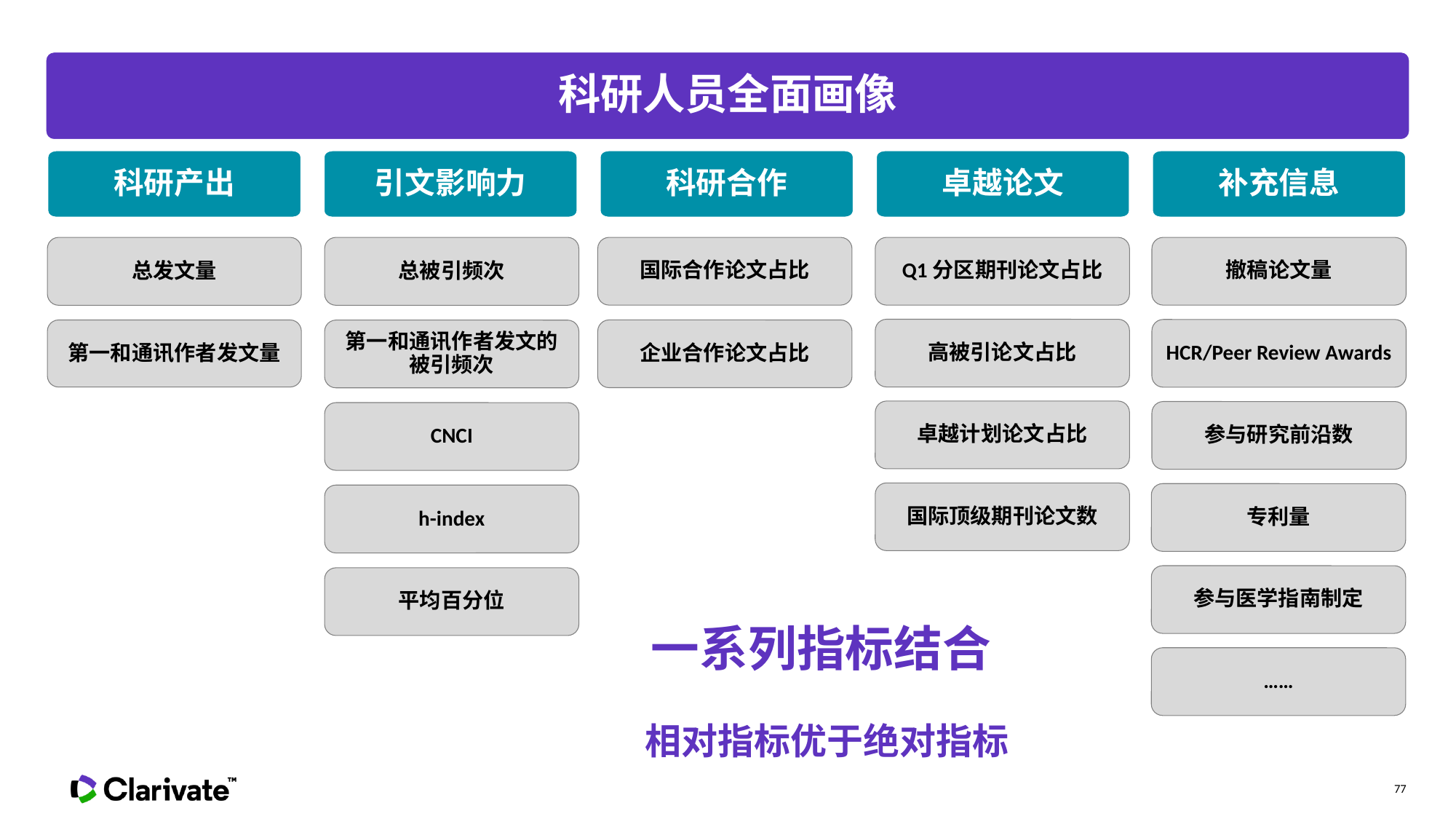

科研人员全面画像
科研产出
引文影响力
科研合作
卓越论文
补充信息
总发文量
总被引频次
国际合作论文占比
Q1分区期刊论文占比
撤稿论文量
高被引论文占比
HCR/Peer Review Awards
第一和通讯作者发文量
企业合作论文占比
第一和通讯作者发文的被引频次

卓越计划论文占比
参与研究前沿数
CNCI
国际顶级期刊论文数
专利量
h-index
参与医学指南制定
平均百分位
……
一系列指标结合
相对指标优于绝对指标
77